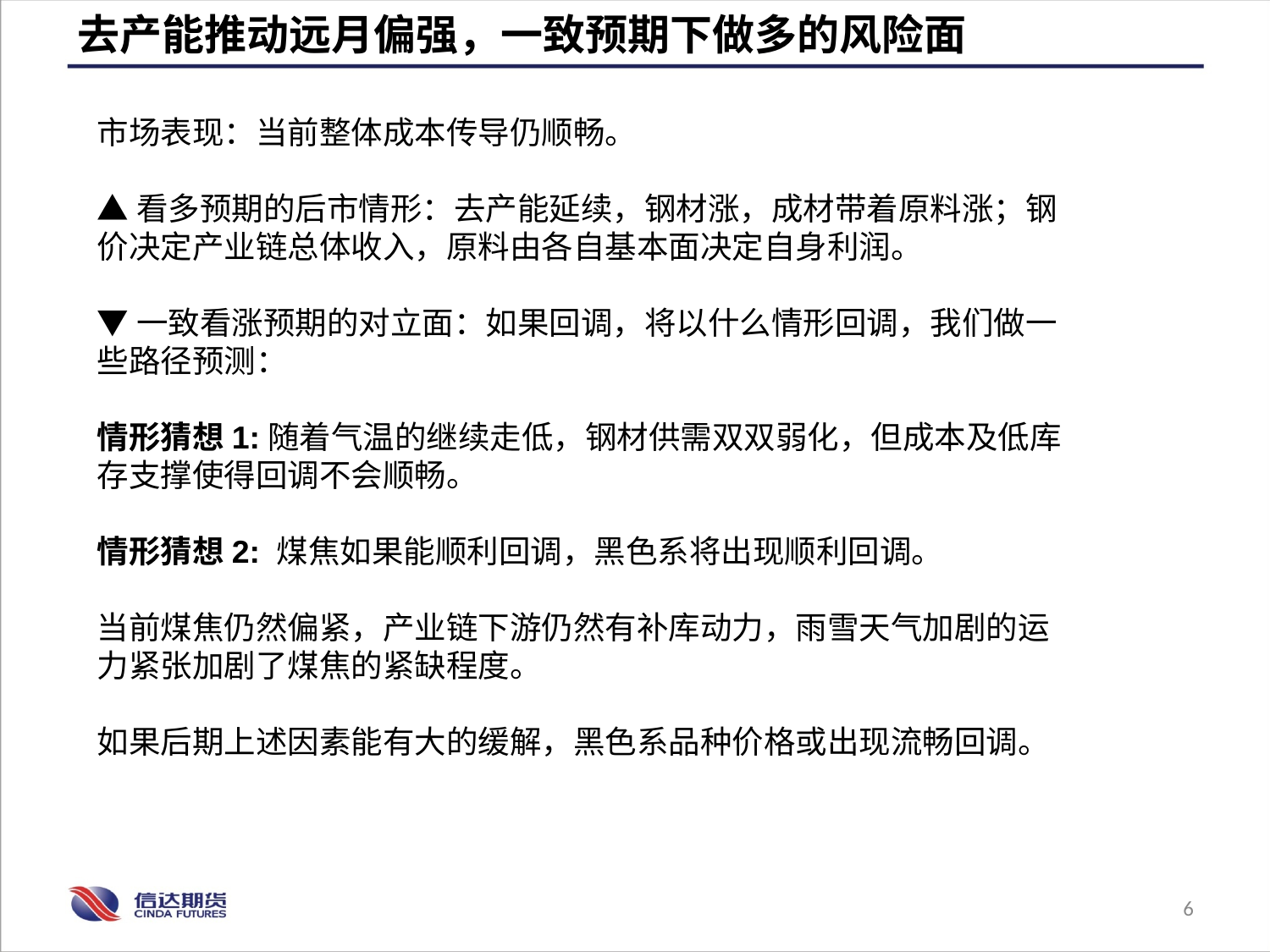

去产能推动远月偏强，一致预期下做多的风险面
市场表现：当前整体成本传导仍顺畅。

▲看多预期的后市情形：去产能延续，钢材涨，成材带着原料涨；钢价决定产业链总体收入，原料由各自基本面决定自身利润。

▼一致看涨预期的对立面：如果回调，将以什么情形回调，我们做一些路径预测：

情形猜想1:随着气温的继续走低，钢材供需双双弱化，但成本及低库存支撑使得回调不会顺畅。

情形猜想2: 煤焦如果能顺利回调，黑色系将出现顺利回调。

当前煤焦仍然偏紧，产业链下游仍然有补库动力，雨雪天气加剧的运力紧张加剧了煤焦的紧缺程度。

如果后期上述因素能有大的缓解，黑色系品种价格或出现流畅回调。
6